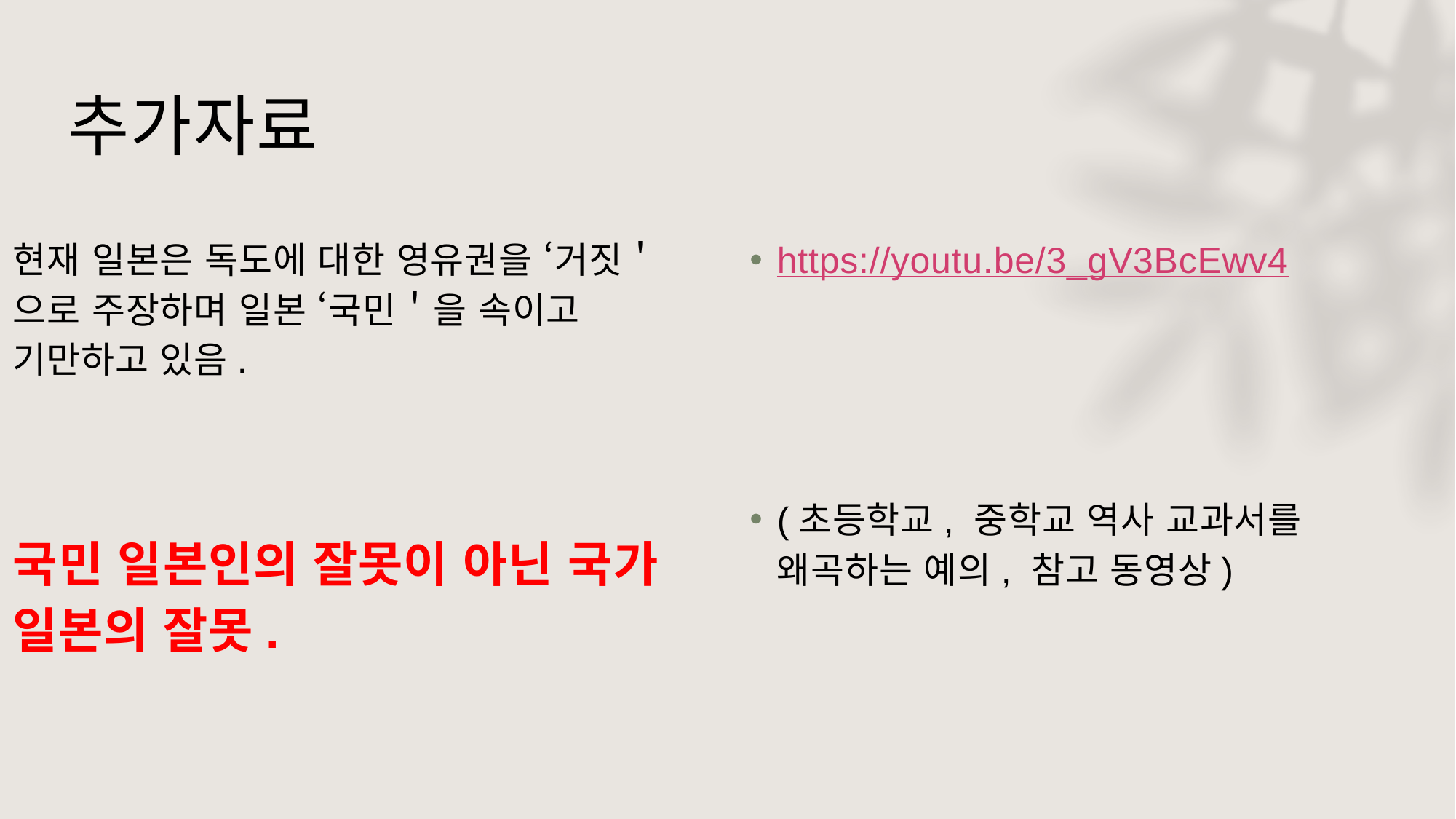

# 추가자료
현재 일본은 독도에 대한 영유권을 ‘거짓＇으로 주장하며 일본 ‘국민＇을 속이고 기만하고 있음.

국민 일본인의 잘못이 아닌 국가 일본의 잘못.

https://youtu.be/3_gV3BcEwv4

(초등학교, 중학교 역사 교과서를 왜곡하는 예의, 참고 동영상)